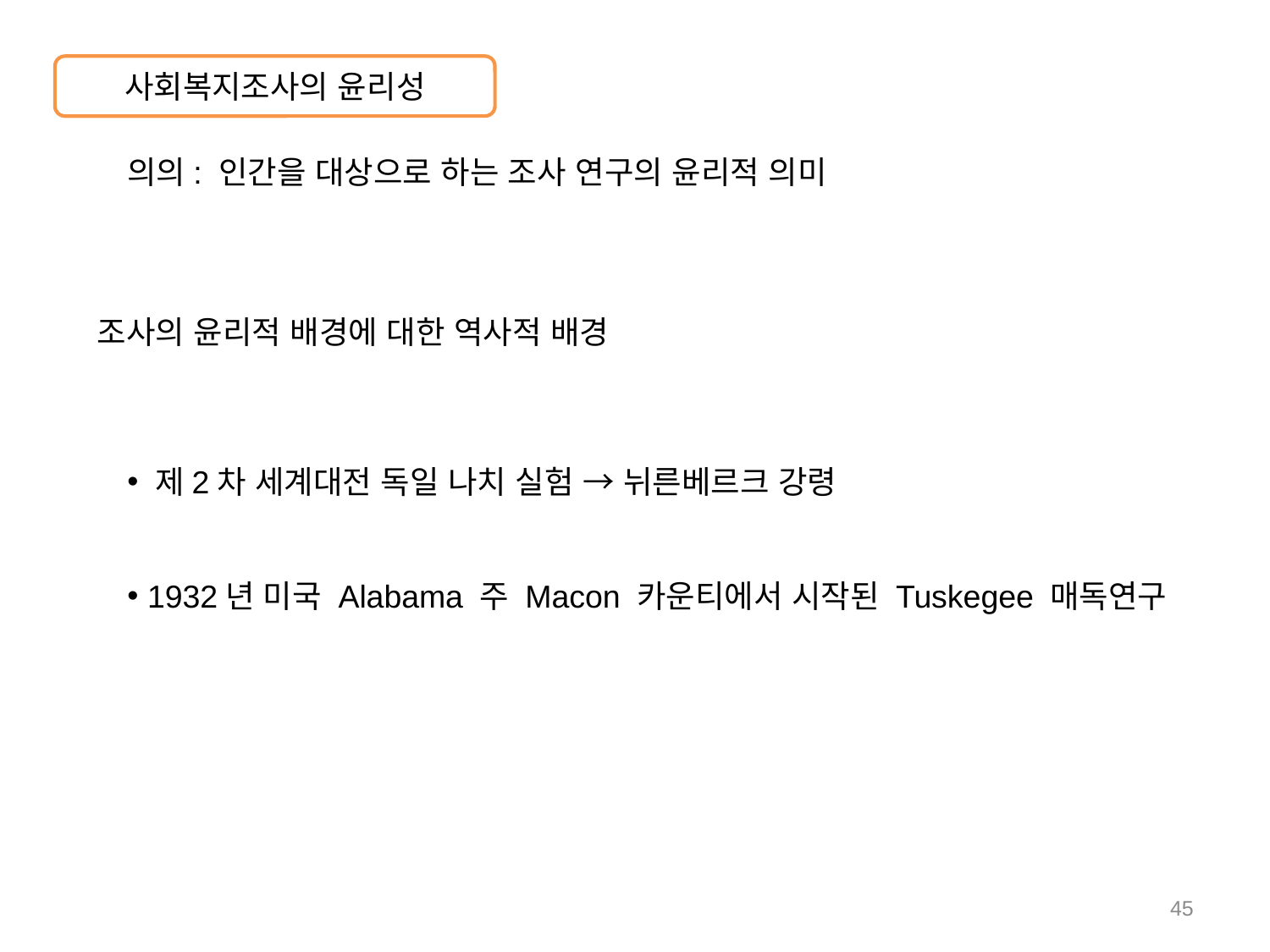

사회복지조사의 윤리성
의의: 인간을 대상으로 하는 조사 연구의 윤리적 의미
조사의 윤리적 배경에 대한 역사적 배경
 제2차 세계대전 독일 나치 실험 → 뉘른베르크 강령

 1932년 미국 Alabama 주 Macon 카운티에서 시작된 Tuskegee 매독연구
45